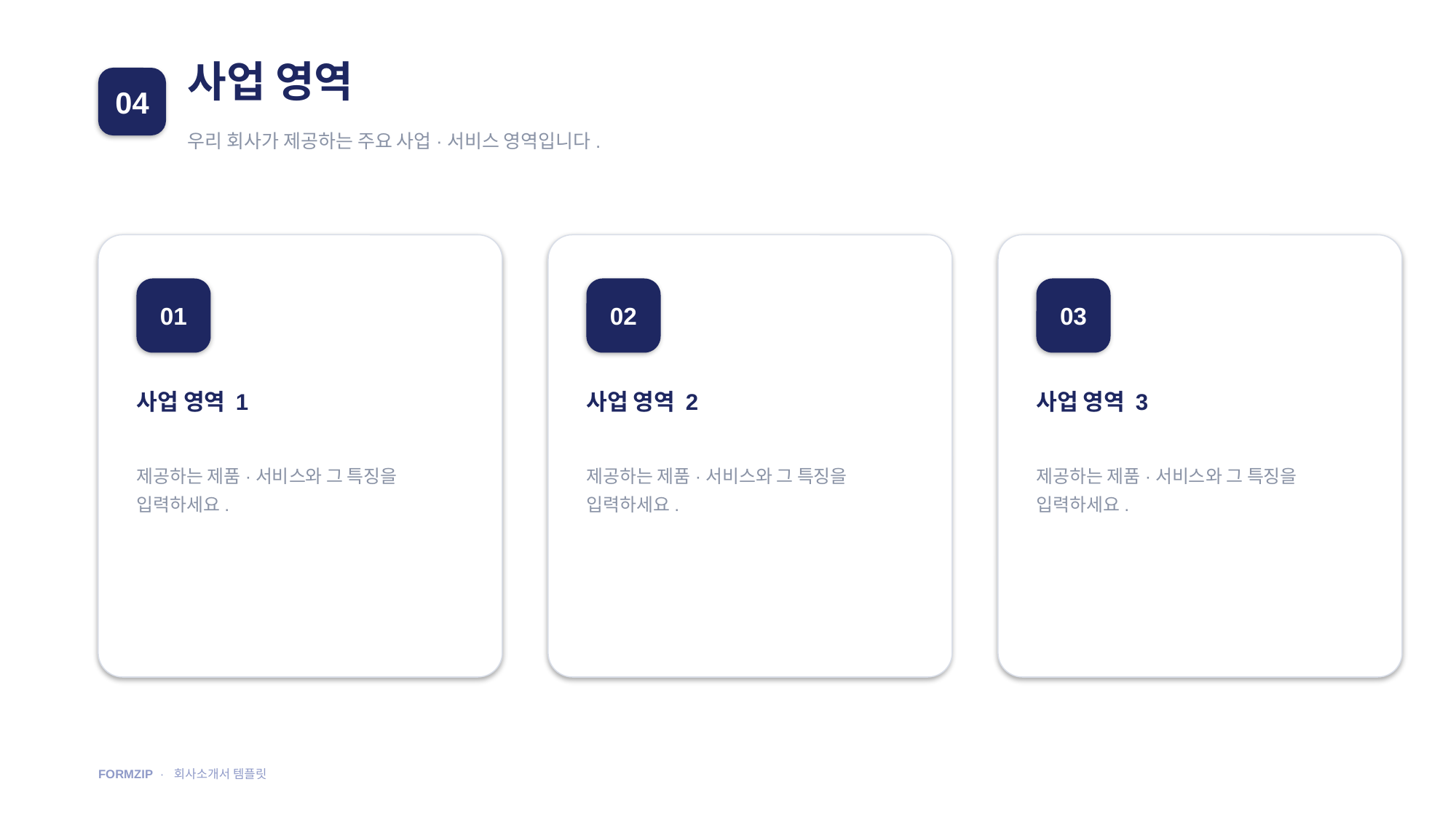

사업 영역
04
우리 회사가 제공하는 주요 사업·서비스 영역입니다.

01
02
03
사업 영역 1
사업 영역 2
사업 영역 3
제공하는 제품·서비스와 그 특징을 입력하세요.
제공하는 제품·서비스와 그 특징을 입력하세요.
제공하는 제품·서비스와 그 특징을 입력하세요.
FORMZIP  ·  회사소개서 템플릿